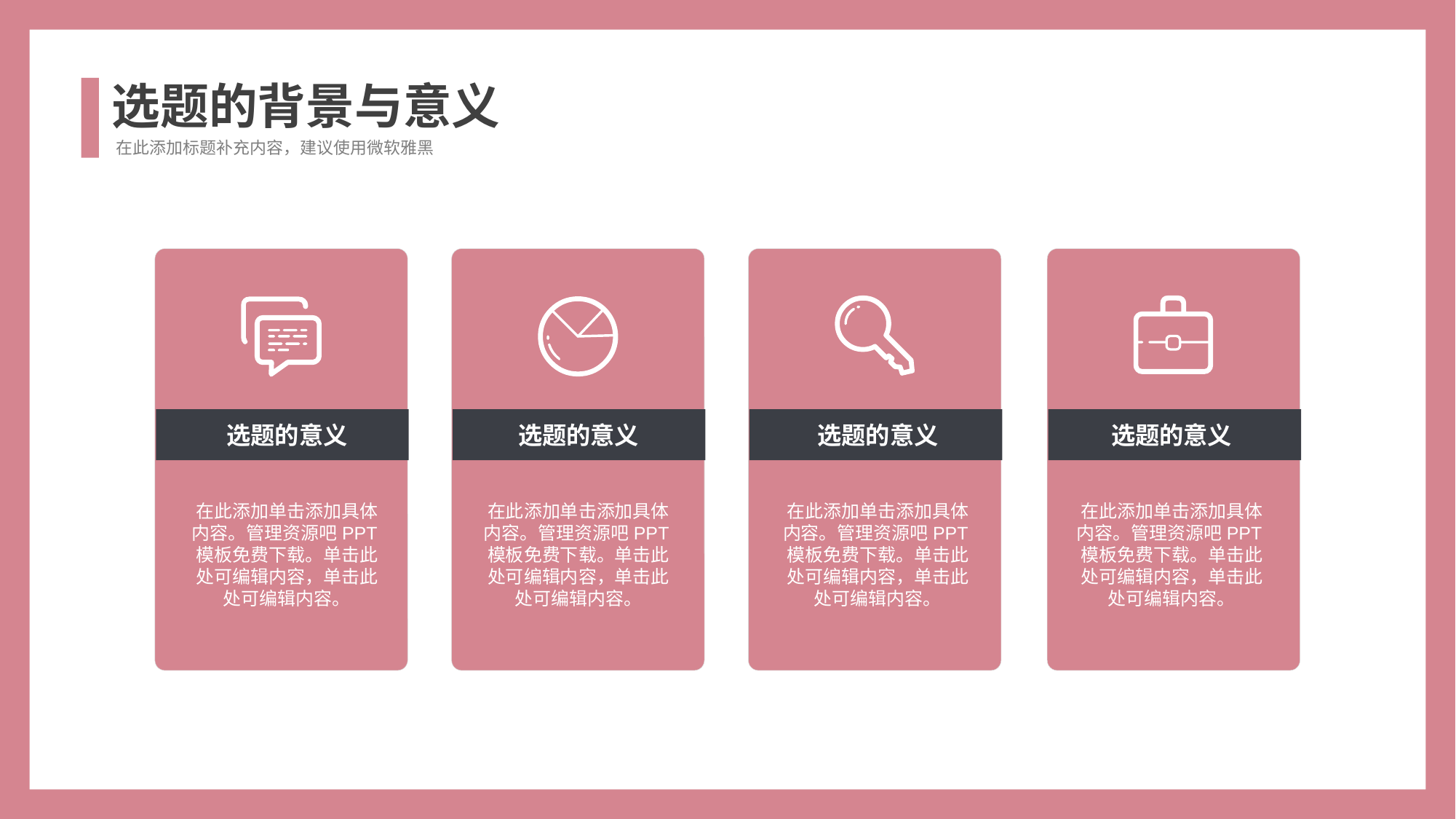

选题的背景与意义

在此添加标题补充内容，建议使用微软雅黑

选题的意义
选题的意义
选题的意义
选题的意义
在此添加单击添加具体内容。管理资源吧PPT模板免费下载。单击此处可编辑内容，单击此处可编辑内容。
在此添加单击添加具体内容。管理资源吧PPT模板免费下载。单击此处可编辑内容，单击此处可编辑内容。
在此添加单击添加具体内容。管理资源吧PPT模板免费下载。单击此处可编辑内容，单击此处可编辑内容。
在此添加单击添加具体内容。管理资源吧PPT模板免费下载。单击此处可编辑内容，单击此处可编辑内容。